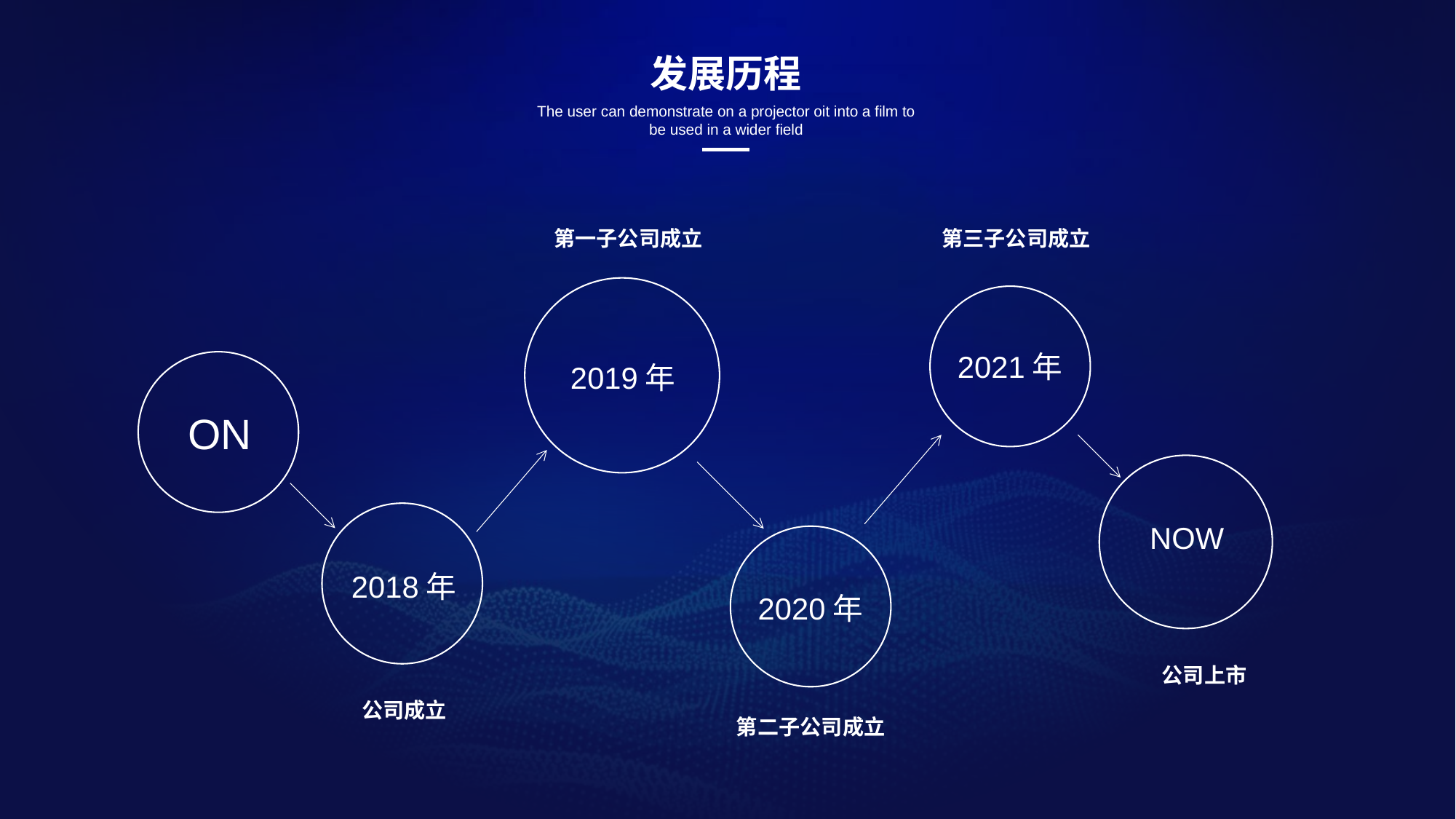

发展历程
The user can demonstrate on a projector oit into a film to be used in a wider field
第一子公司成立
第三子公司成立

2019年

2021年

ON

NOW

2018年

2020年
公司上市
公司成立
第二子公司成立